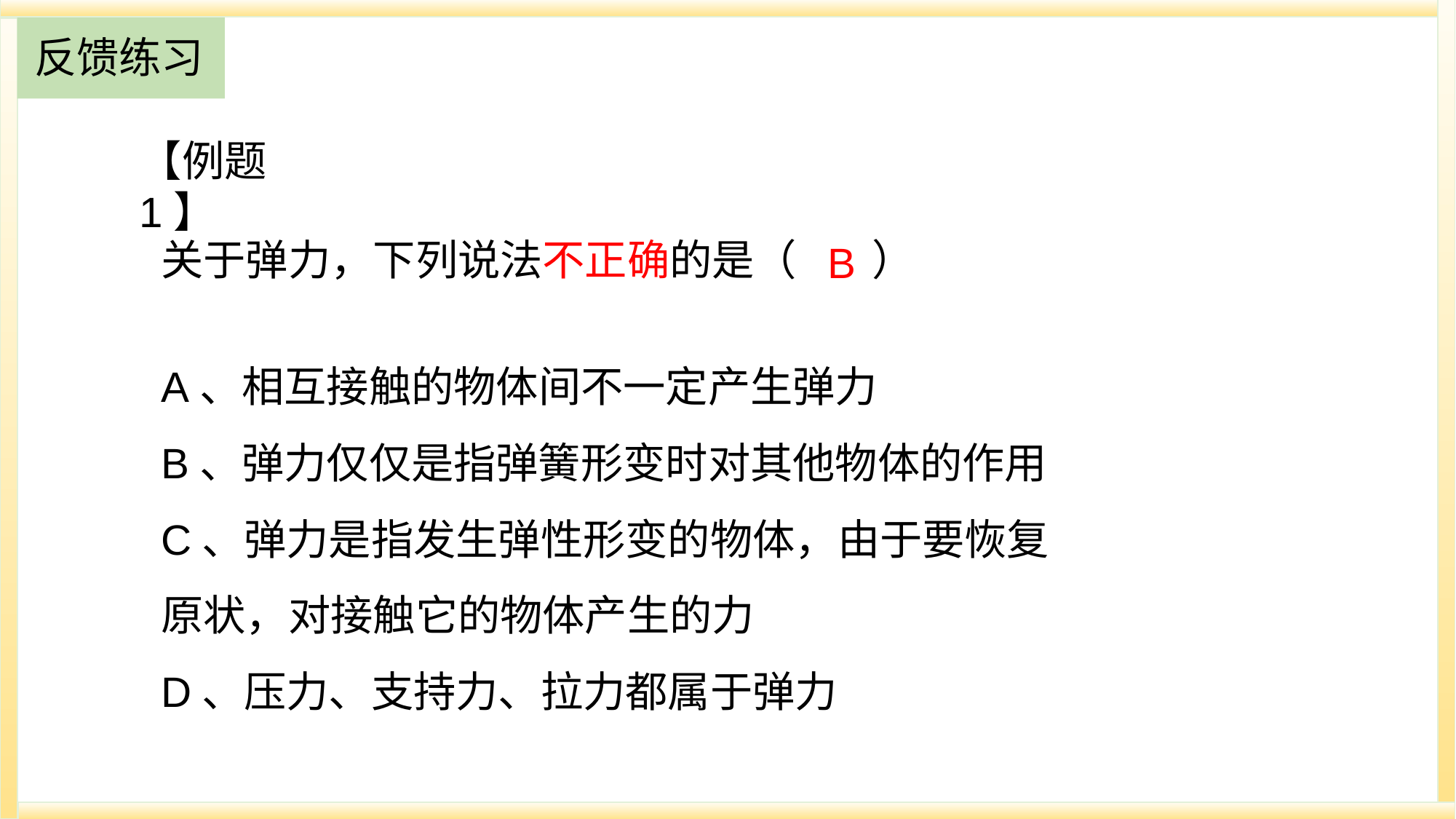

反馈练习

【例题1】
关于弹力，下列说法不正确的是（        ）
B

A、相互接触的物体间不一定产生弹力
B、弹力仅仅是指弹簧形变时对其他物体的作用
C、弹力是指发生弹性形变的物体，由于要恢复原状，对接触它的物体产生的力
D、压力、支持力、拉力都属于弹力